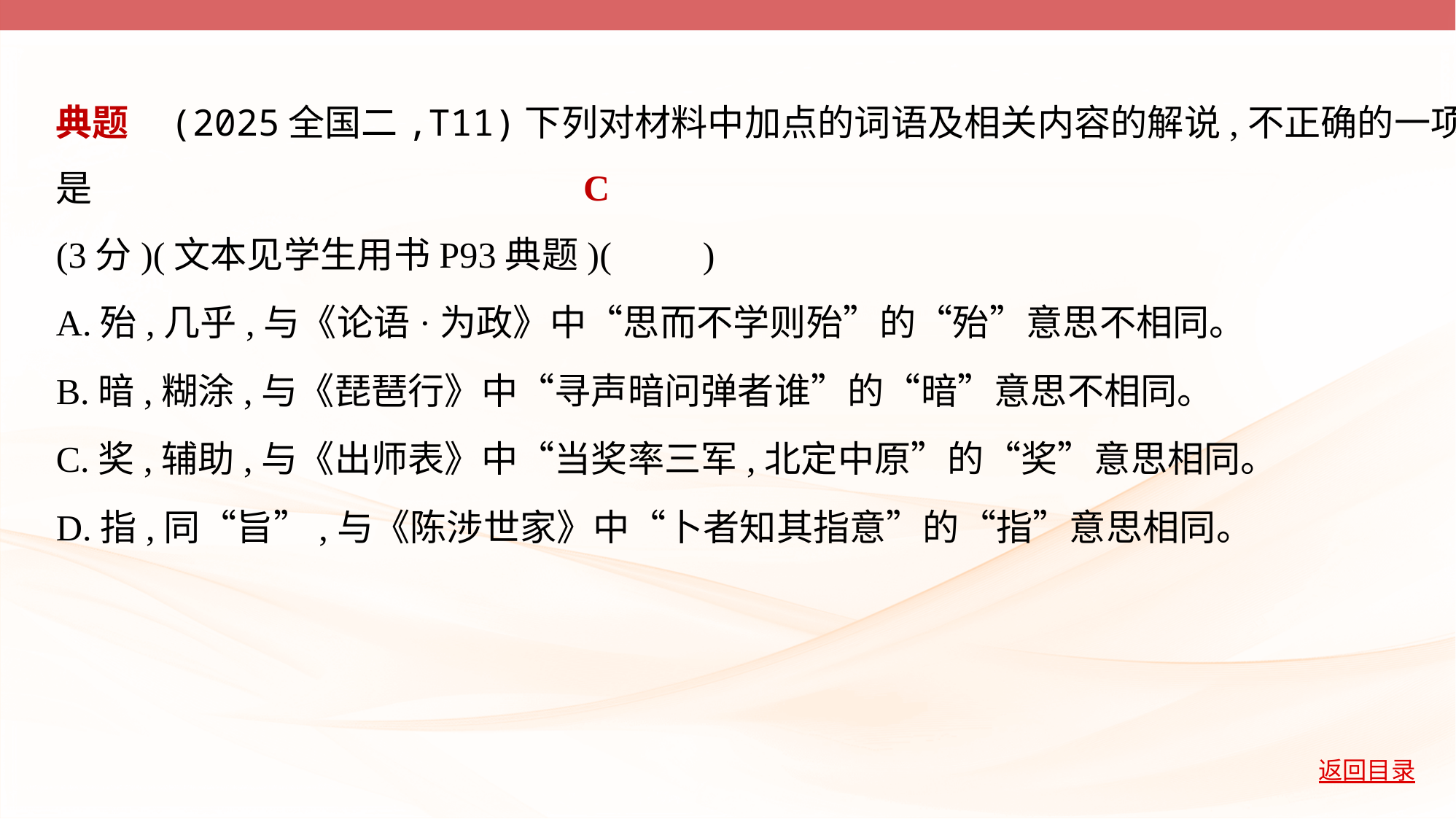

典题    (2025全国二,T11)下列对材料中加点的词语及相关内容的解说,不正确的一项是
(3分)(文本见学生用书P93典题)(          )
A.殆,几乎,与《论语·为政》中“思而不学则殆”的“殆”意思不相同。
B.暗,糊涂,与《琵琶行》中“寻声暗问弹者谁”的“暗”意思不相同。
C.奖,辅助,与《出师表》中“当奖率三军,北定中原”的“奖”意思相同。
D.指,同“旨”,与《陈涉世家》中“卜者知其指意”的“指”意思相同。
C